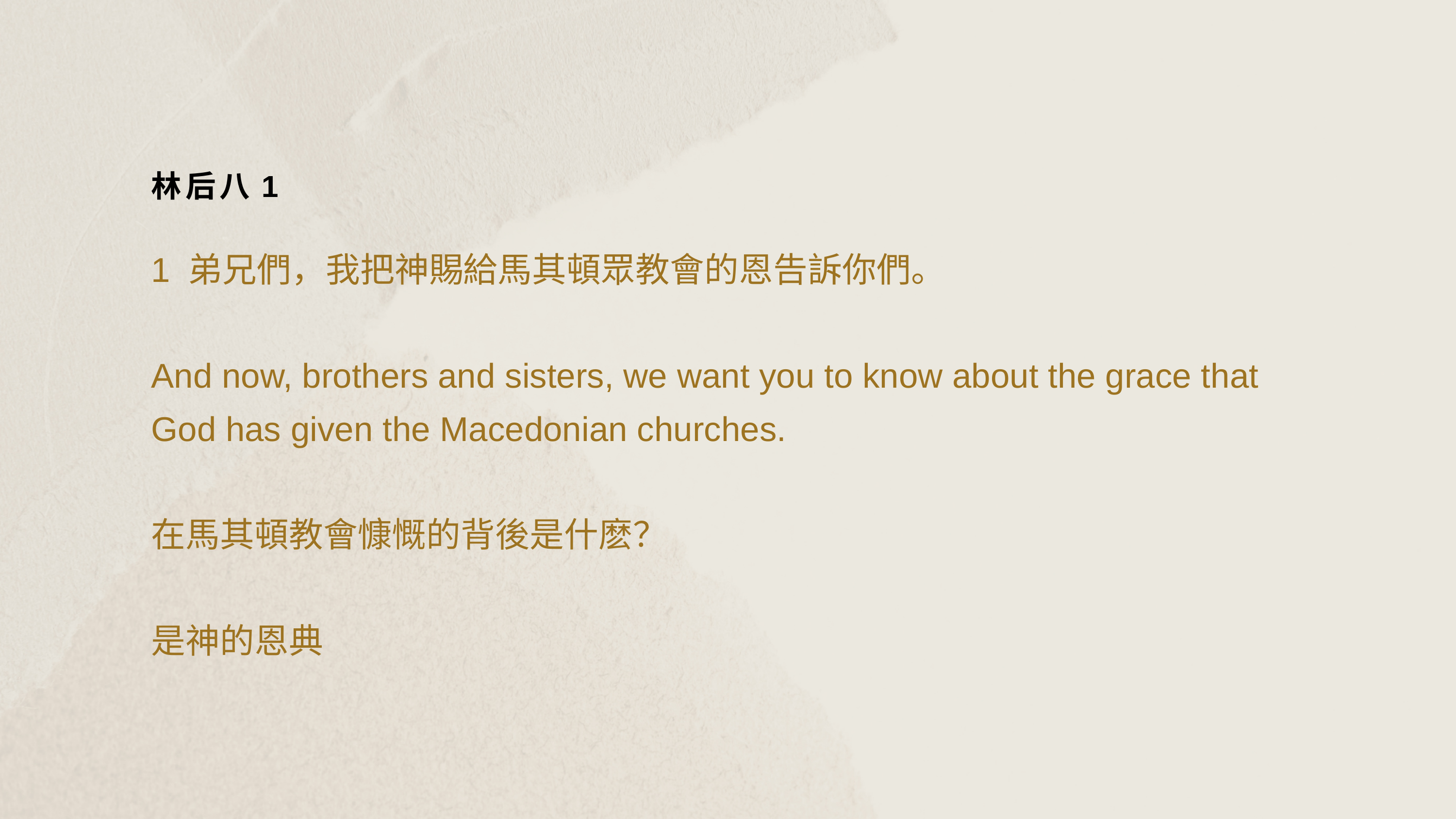

林后八1
1 弟兄們，我把神賜給馬其頓眾教會的恩告訴你們。

And now, brothers and sisters, we want you to know about the grace that God has given the Macedonian churches.

在馬其頓教會慷慨的背後是什麽？

是神的恩典